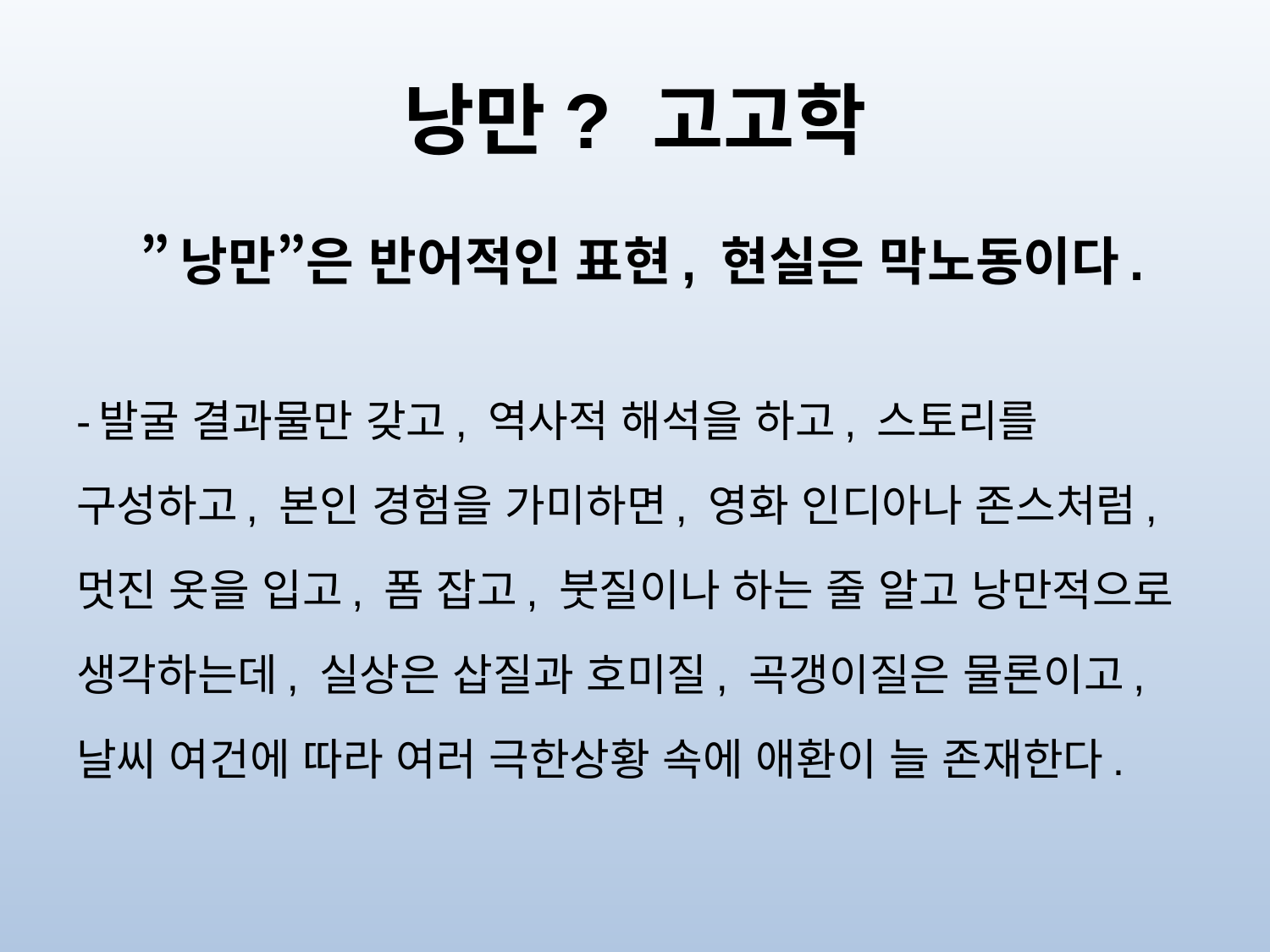

# 낭만? 고고학
 ”낭만”은 반어적인 표현, 현실은 막노동이다.

-발굴 결과물만 갖고, 역사적 해석을 하고, 스토리를 구성하고, 본인 경험을 가미하면, 영화 인디아나 존스처럼, 멋진 옷을 입고, 폼 잡고, 붓질이나 하는 줄 알고 낭만적으로 생각하는데, 실상은 삽질과 호미질, 곡갱이질은 물론이고, 날씨 여건에 따라 여러 극한상황 속에 애환이 늘 존재한다.